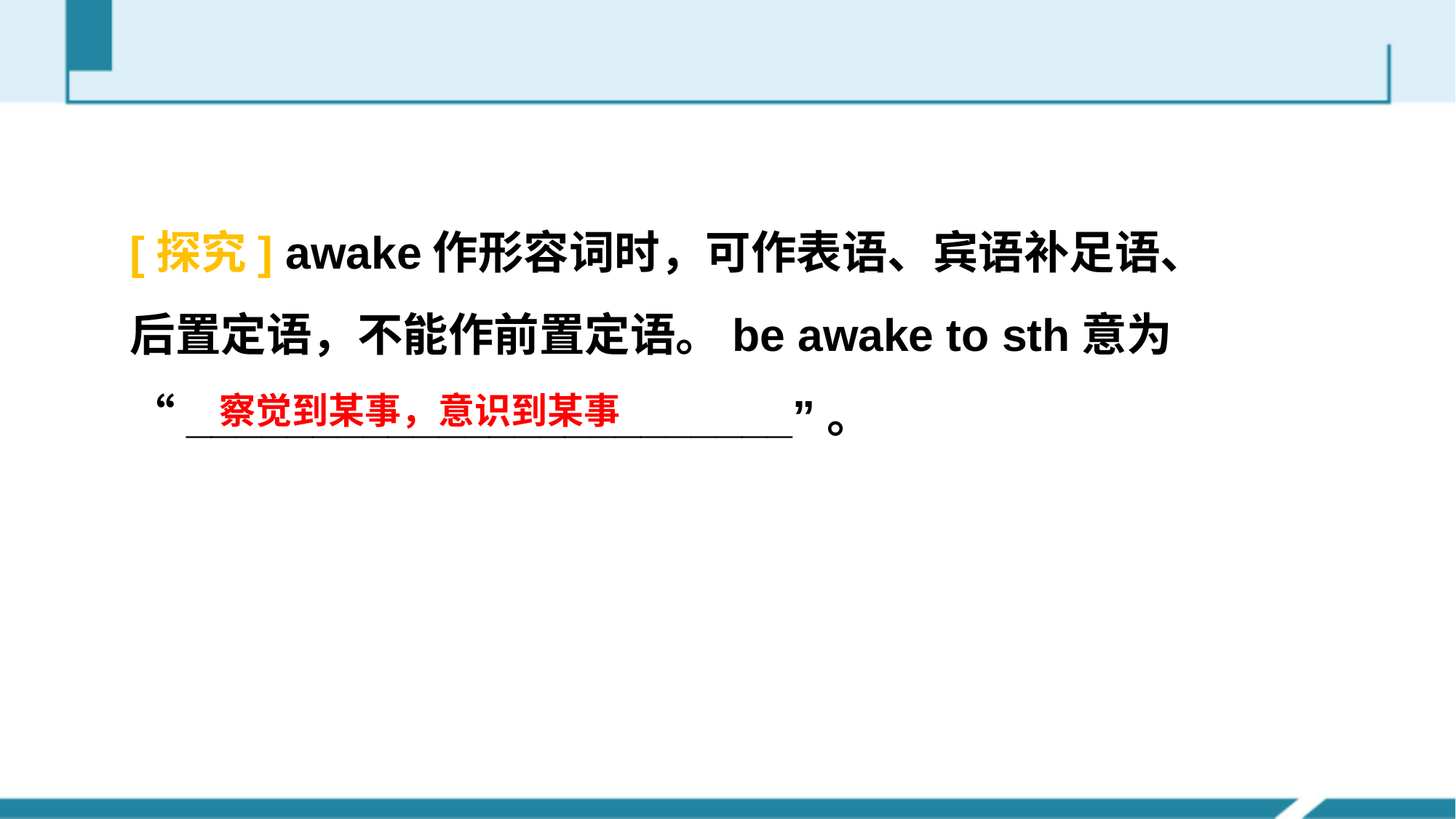

#
[探究] awake作形容词时，可作表语、宾语补足语、后置定语，不能作前置定语。be awake to sth意为“________________________”。
察觉到某事，意识到某事